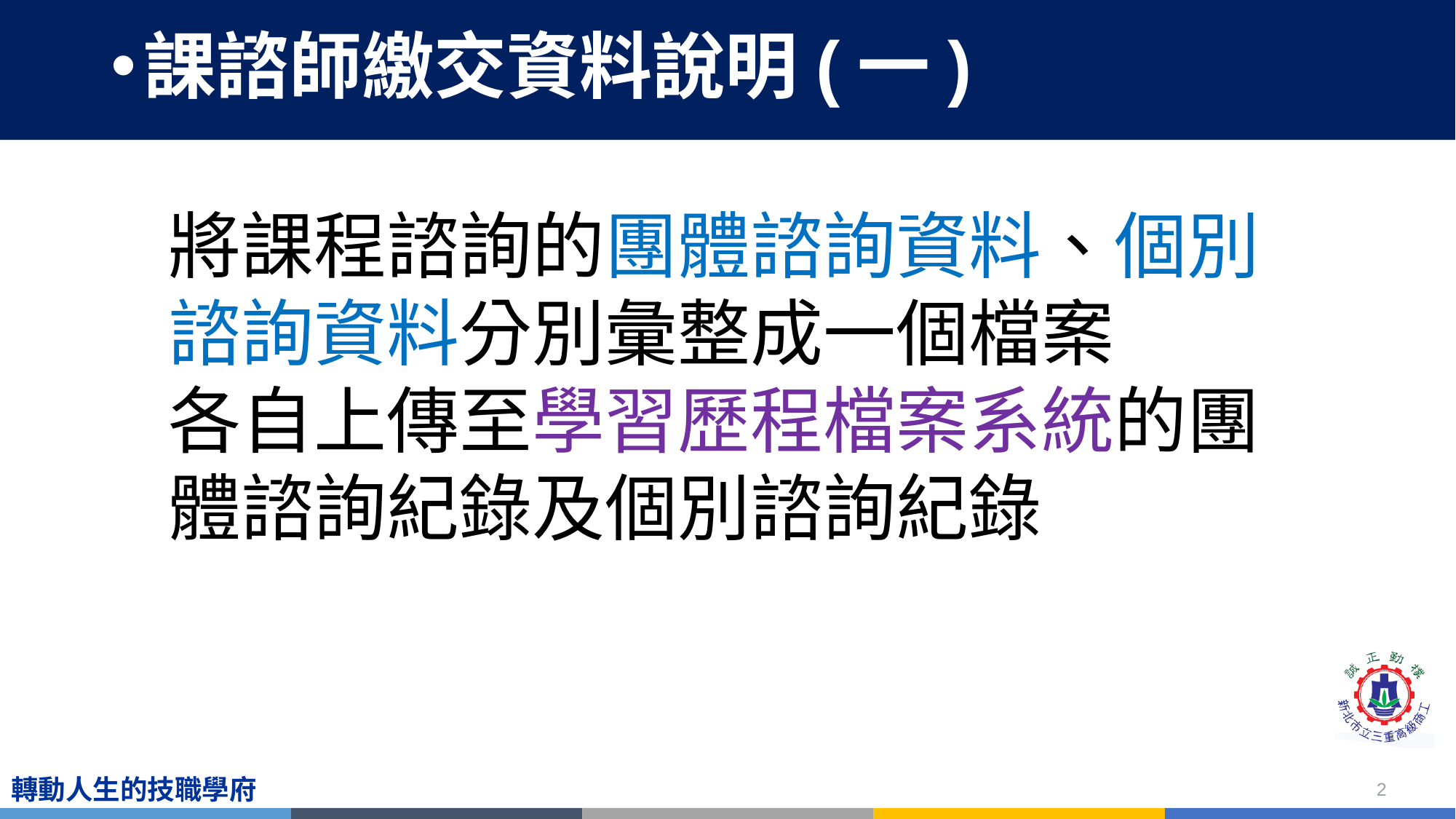

# 課諮師繳交資料說明(一)
將課程諮詢的團體諮詢資料、個別諮詢資料分別彙整成一個檔案
各自上傳至學習歷程檔案系統的團體諮詢紀錄及個別諮詢紀錄
2